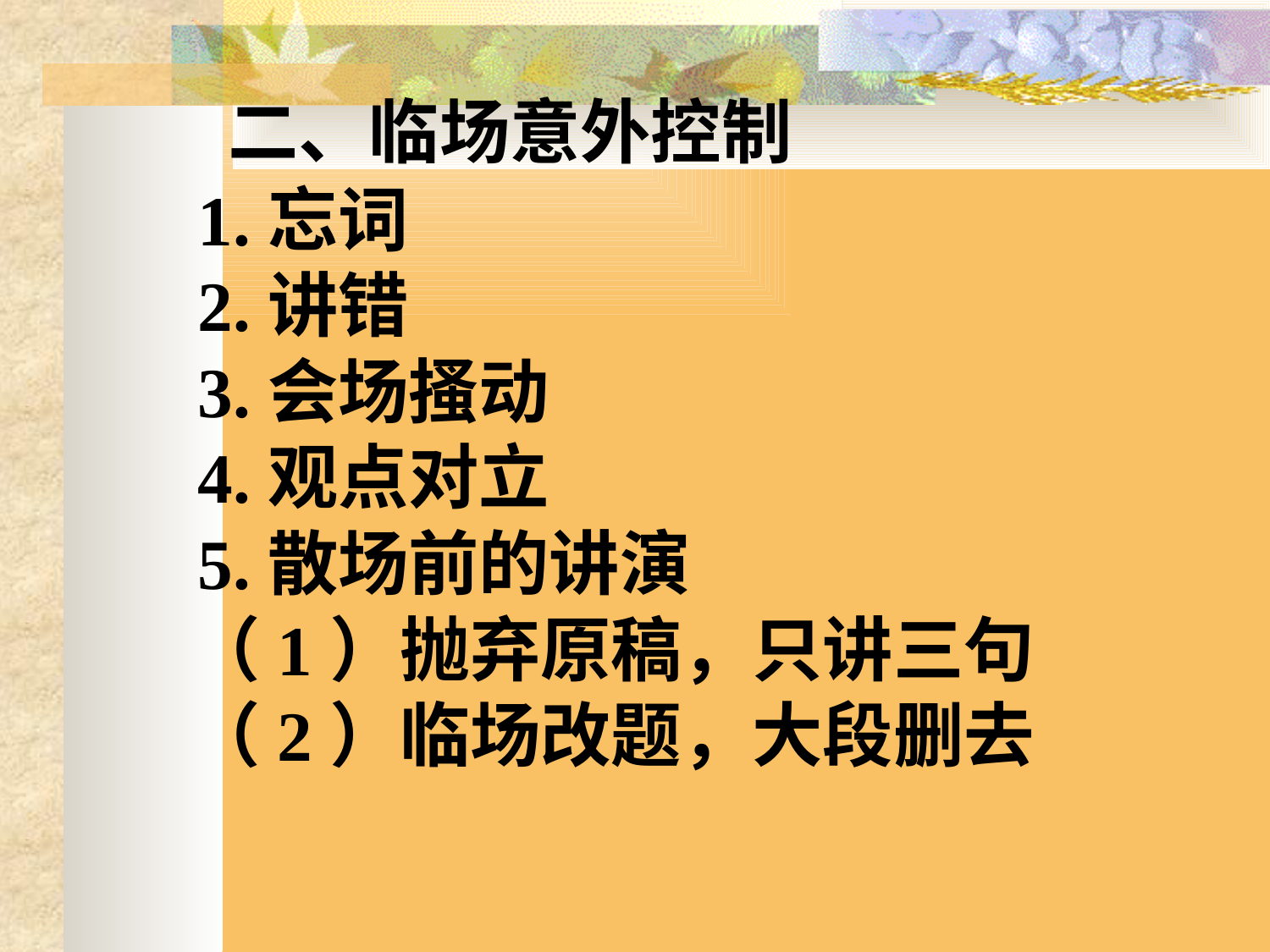

二、临场意外控制
      1.忘词
      2.讲错
      3.会场搔动
      4.观点对立
      5.散场前的讲演
     （1）抛弃原稿，只讲三句
     （2）临场改题，大段删去